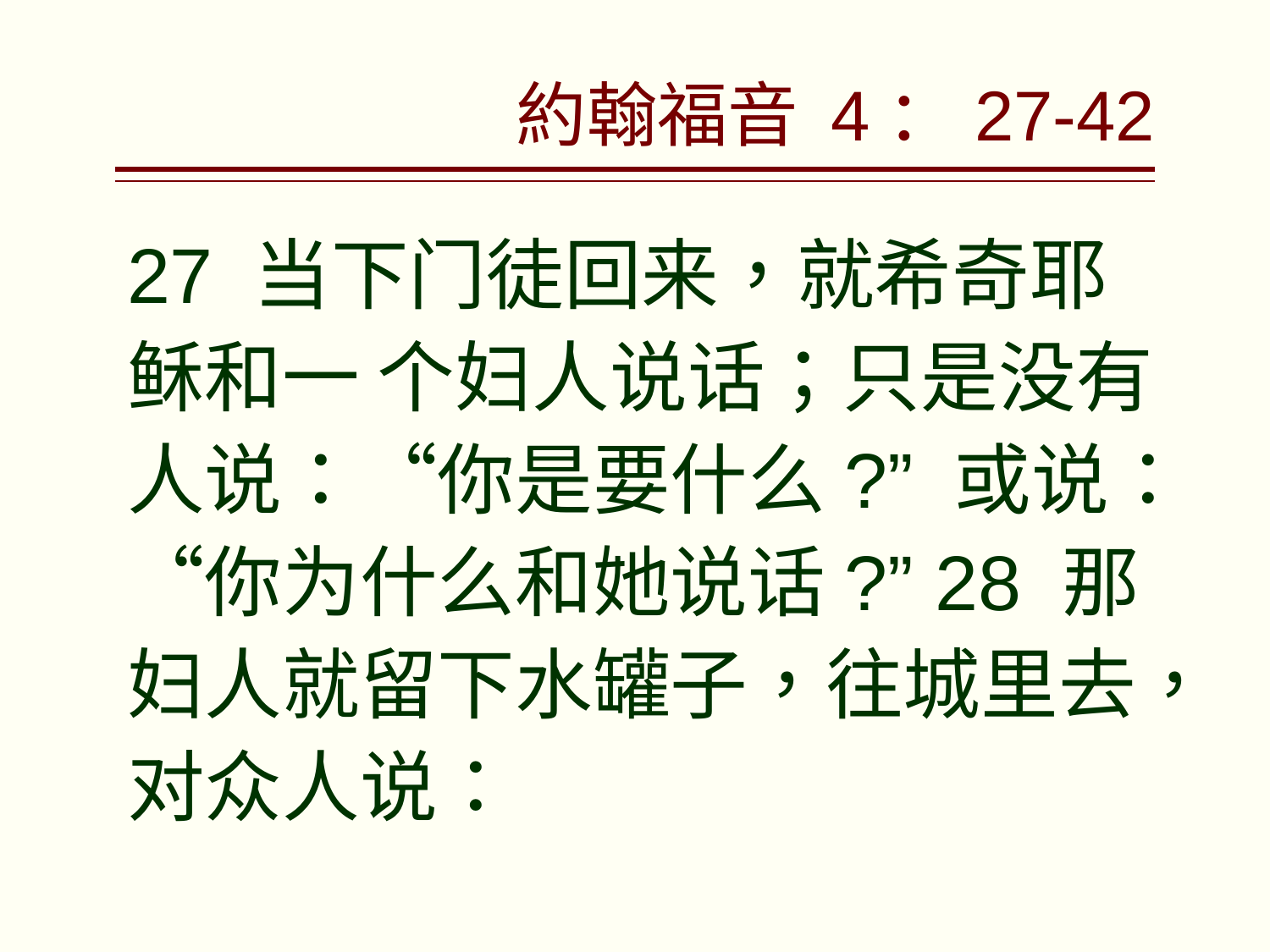

# 約翰福音 4：27-42
27 当下门徒回来，就希奇耶稣和一 个妇人说话；只是没有人说：“你是要什么?” 或说：“你为什么和她说话?” 28 那妇人就留下水罐子，往城里去，对众人说：